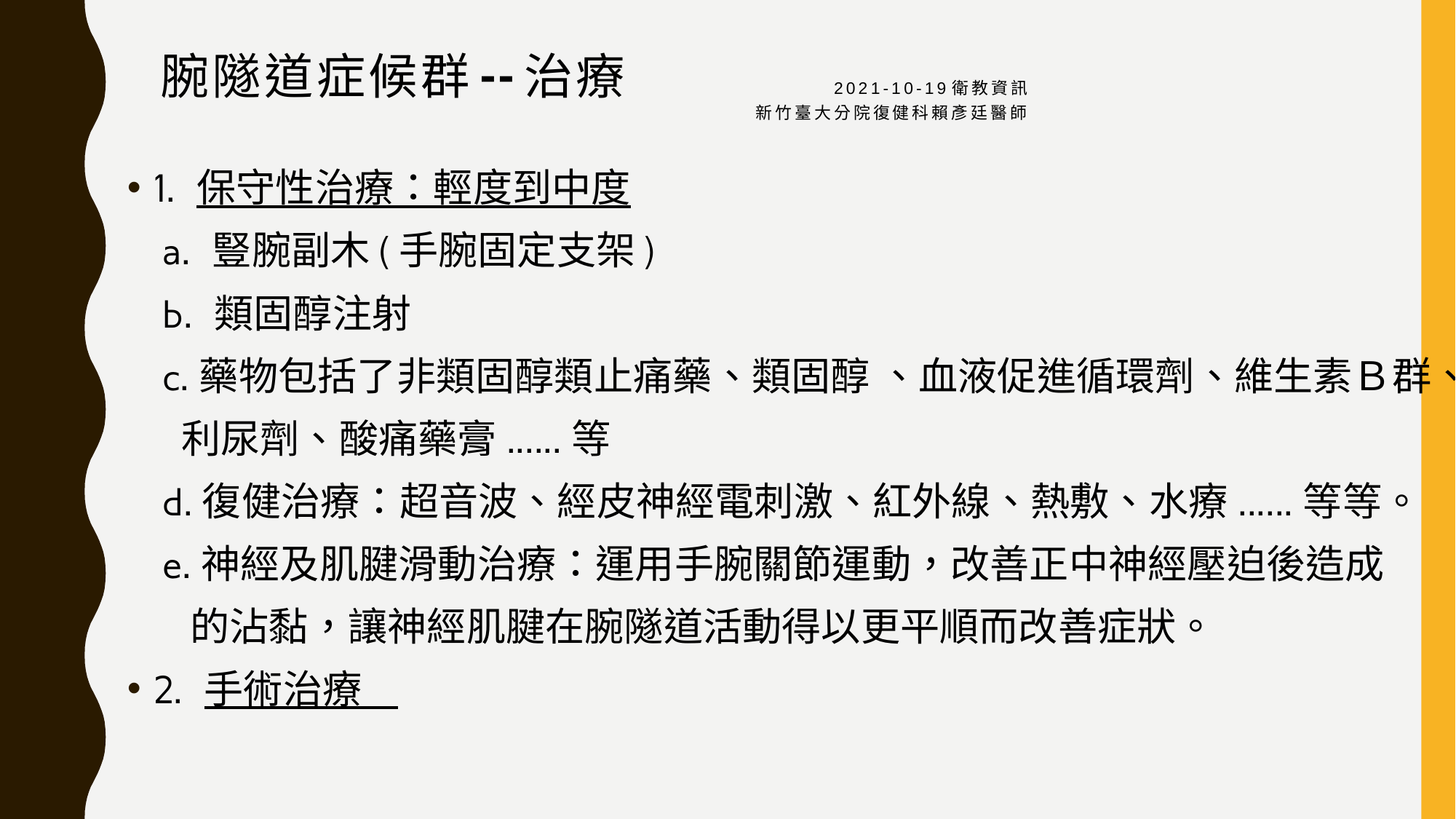

# 腕隧道症候群--治療              2021-10-19衛教資訊 新竹臺大分院復健科賴彥廷醫師
1. 保守性治療：輕度到中度
   a. 豎腕副木(手腕固定支架)
   b. 類固醇注射
   c.藥物包括了非類固醇類止痛藥、類固醇 、血液促進循環劑、維生素Ｂ群、
     利尿劑、酸痛藥膏......等
   d.復健治療：超音波、經皮神經電刺激、紅外線、熱敷、水療......等等。
   e.神經及肌腱滑動治療：運用手腕關節運動，改善正中神經壓迫後造成
      的沾黏，讓神經肌腱在腕隧道活動得以更平順而改善症狀。
2. 手術治療